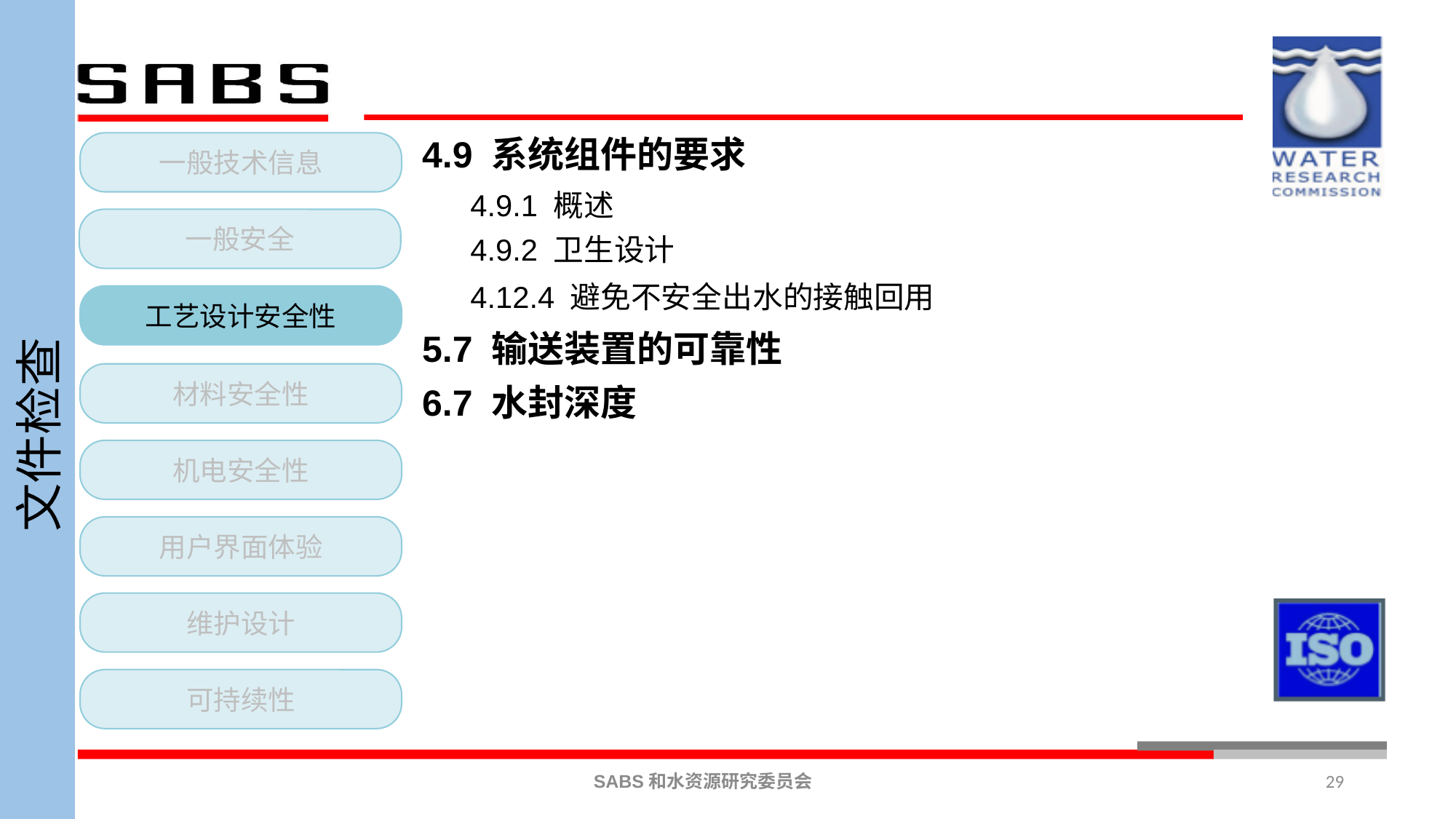

4.9 系统组件的要求
4.9.1 概述
4.9.2 卫生设计
4.12.4 避免不安全出水的接触回用
5.7 输送装置的可靠性
6.7 水封深度

一般技术信息
一般安全
工艺设计安全性
材料安全性
机电安全性
用户界面体验
维护设计
可持续性
文件检查
29